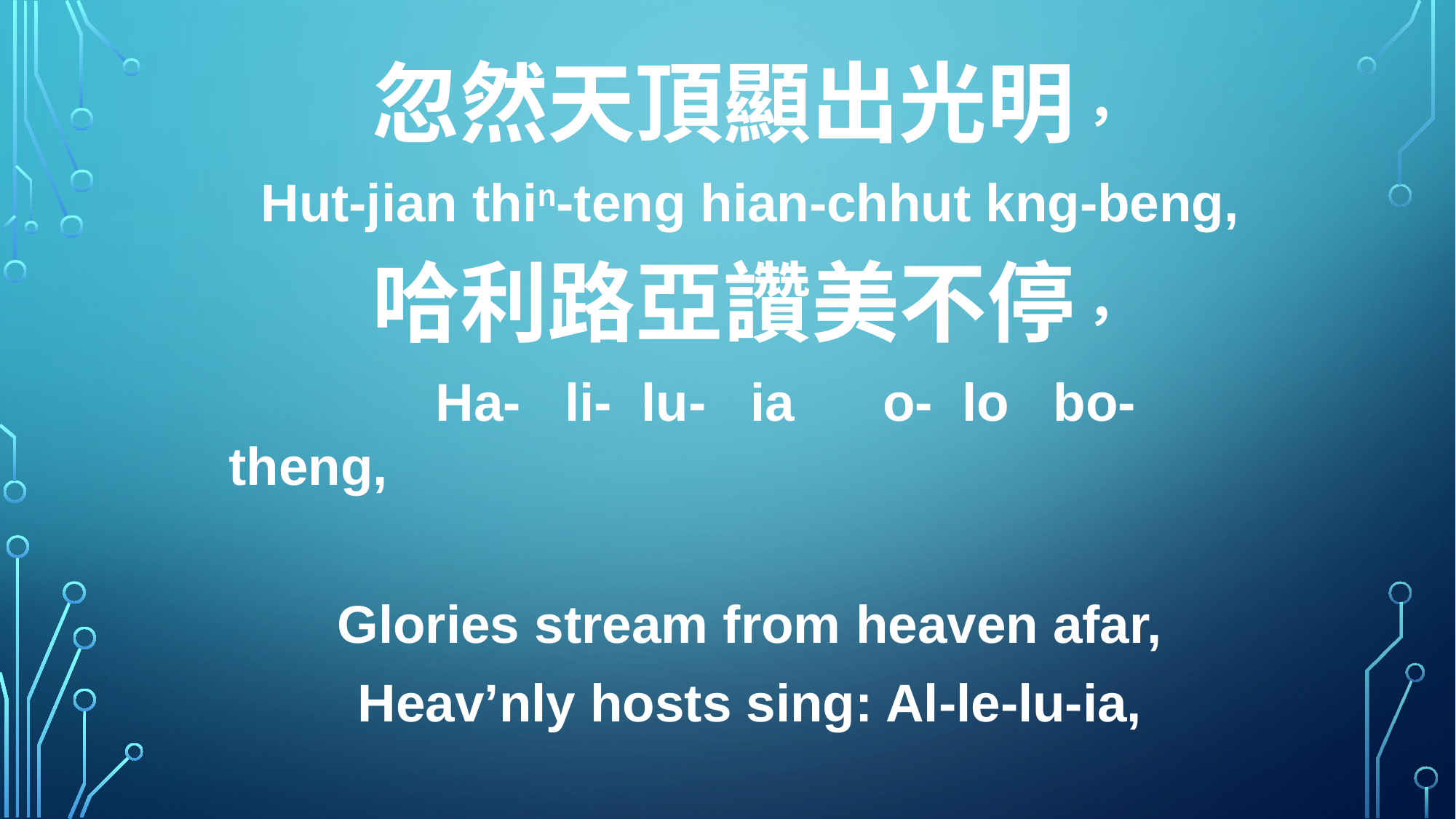

忽然天頂顯出光明，
Hut-jian thin-teng hian-chhut kng-beng,
哈利路亞讚美不停，
              Ha-   li-  lu-   ia      o-  lo   bo-theng,

Glories stream from heaven afar,
Heav’nly hosts sing: Al-le-lu-ia,